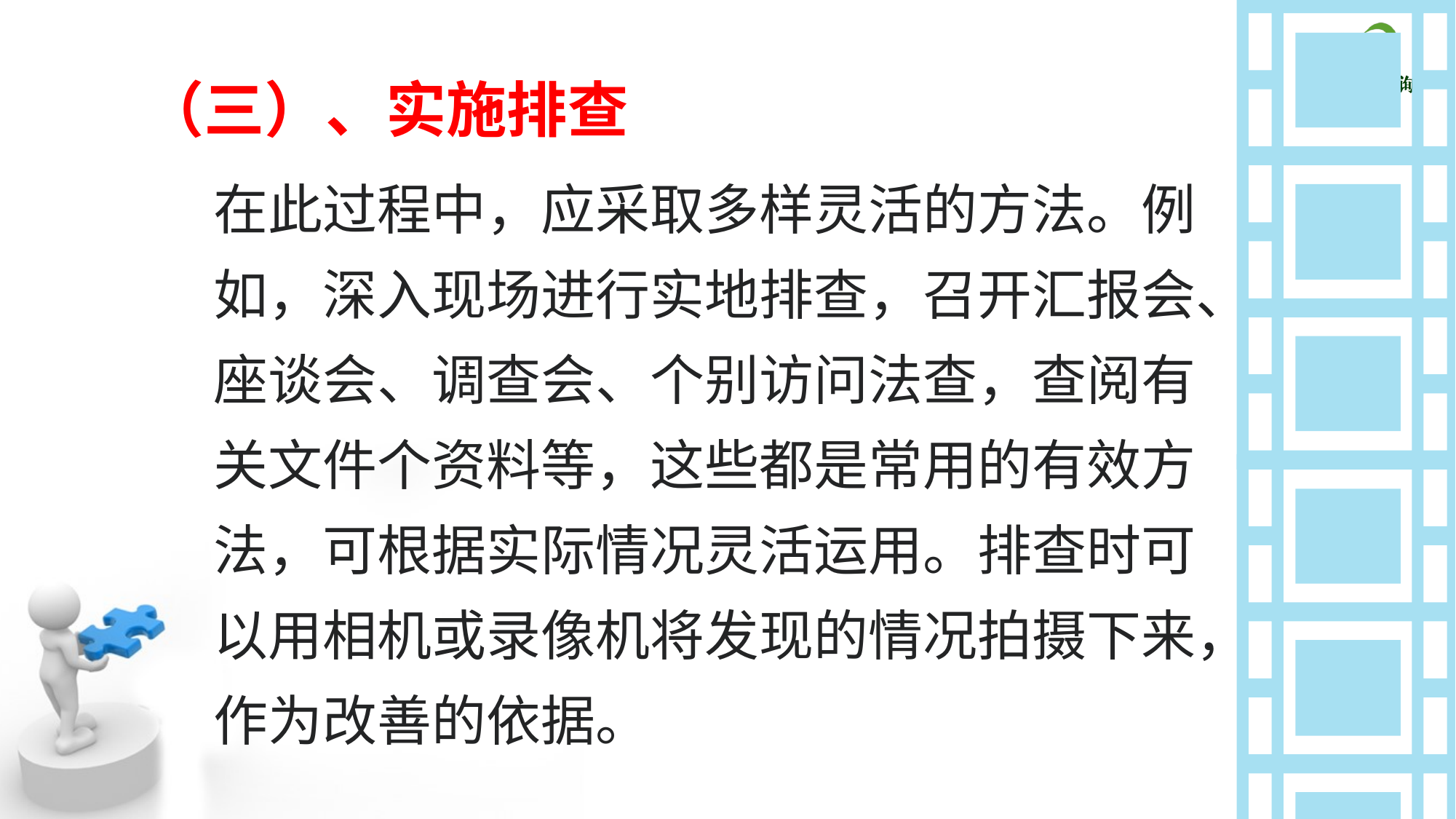

（三）、实施排查
在此过程中，应采取多样灵活的方法。例如，深入现场进行实地排查，召开汇报会、座谈会、调查会、个别访问法查，查阅有关文件个资料等，这些都是常用的有效方法，可根据实际情况灵活运用。排查时可以用相机或录像机将发现的情况拍摄下来，作为改善的依据。